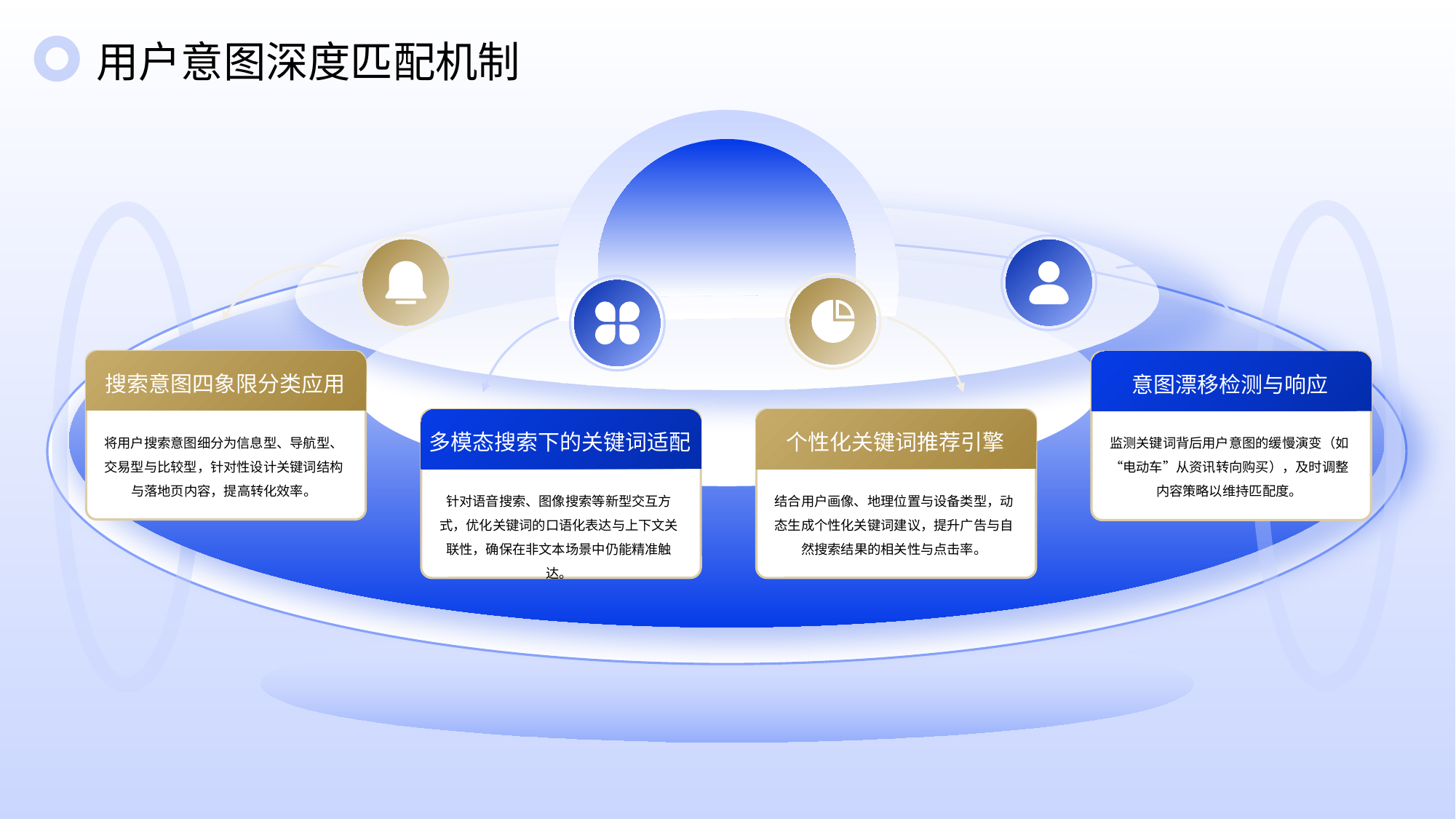

用户意图深度匹配机制

搜索意图四象限分类应用
意图漂移检测与响应

多模态搜索下的关键词适配
个性化关键词推荐引擎
将用户搜索意图细分为信息型、导航型、交易型与比较型，针对性设计关键词结构与落地页内容，提高转化效率。
监测关键词背后用户意图的缓慢演变（如“电动车”从资讯转向购买），及时调整内容策略以维持匹配度。
针对语音搜索、图像搜索等新型交互方式，优化关键词的口语化表达与上下文关联性，确保在非文本场景中仍能精准触达。
结合用户画像、地理位置与设备类型，动态生成个性化关键词建议，提升广告与自然搜索结果的相关性与点击率。